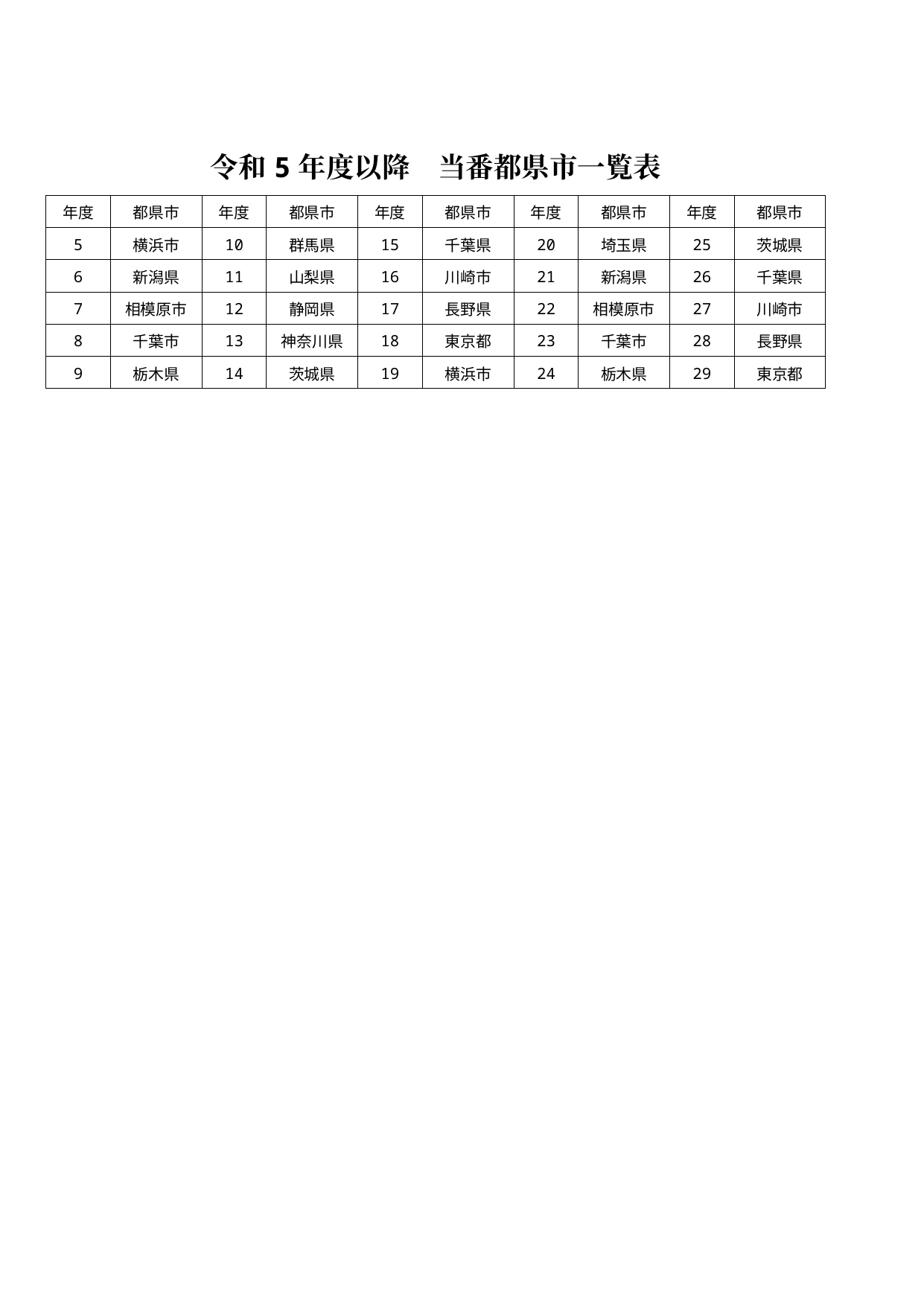

| 令和5年度以降　当番都県市一覧表 |  |  |  |  |  |  |  |  |  |
| --- | --- | --- | --- | --- | --- | --- | --- | --- | --- |
| 年度 | 都県市 | 年度 | 都県市 | 年度 | 都県市 | 年度 | 都県市 | 年度 | 都県市 |
| 5 | 横浜市 | 10 | 群馬県 | 15 | 千葉県 | 20 | 埼玉県 | 25 | 茨城県 |
| 6 | 新潟県 | 11 | 山梨県 | 16 | 川崎市 | 21 | 新潟県 | 26 | 千葉県 |
| 7 | 相模原市 | 12 | 静岡県 | 17 | 長野県 | 22 | 相模原市 | 27 | 川崎市 |
| 8 | 千葉市 | 13 | 神奈川県 | 18 | 東京都 | 23 | 千葉市 | 28 | 長野県 |
| 9 | 栃木県 | 14 | 茨城県 | 19 | 横浜市 | 24 | 栃木県 | 29 | 東京都 |